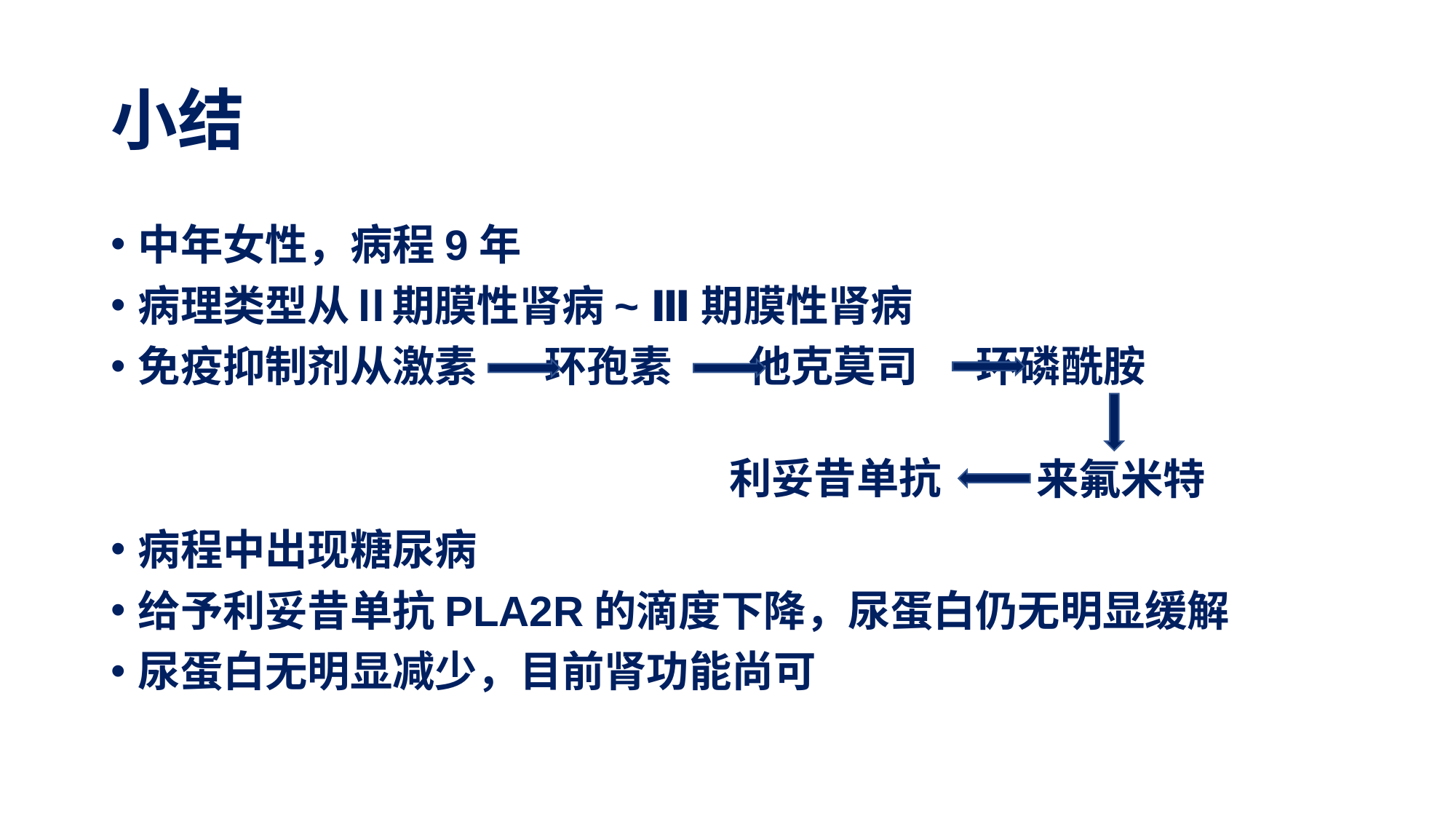

# 小结
中年女性，病程9年
病理类型从Ⅱ期膜性肾病~ Ⅲ期膜性肾病
免疫抑制剂从激素       环孢素        他克莫司      环磷酰胺

病程中出现糖尿病
给予利妥昔单抗PLA2R的滴度下降，尿蛋白仍无明显缓解
尿蛋白无明显减少，目前肾功能尚可

利妥昔单抗
来氟米特